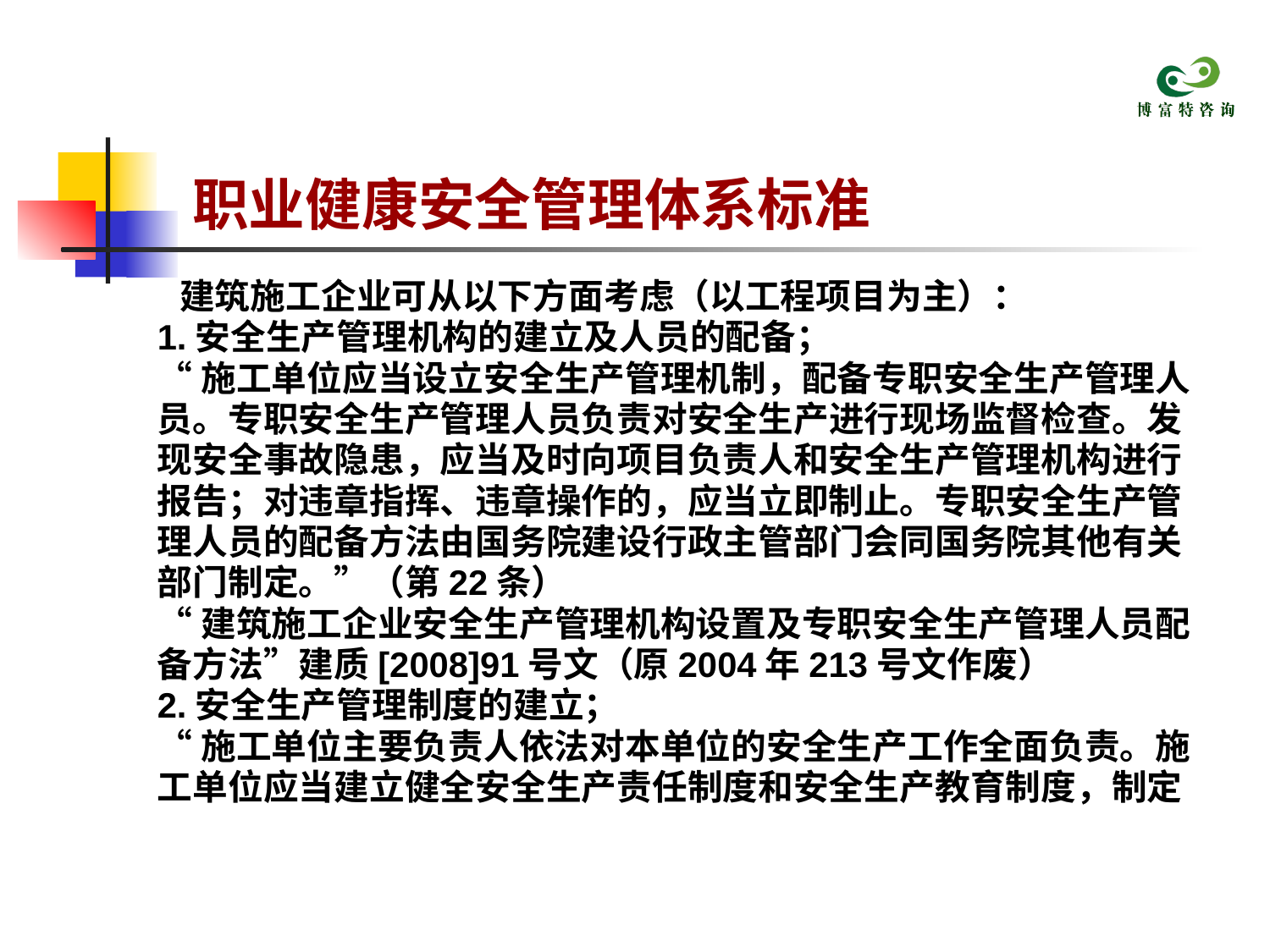

# 职业健康安全管理体系标准
      建筑施工企业可从以下方面考虑（以工程项目为主）：
1.安全生产管理机构的建立及人员的配备；
“施工单位应当设立安全生产管理机制，配备专职安全生产管理人
员。专职安全生产管理人员负责对安全生产进行现场监督检查。发
现安全事故隐患，应当及时向项目负责人和安全生产管理机构进行
报告；对违章指挥、违章操作的，应当立即制止。专职安全生产管
理人员的配备方法由国务院建设行政主管部门会同国务院其他有关
部门制定。”（第22条）
“建筑施工企业安全生产管理机构设置及专职安全生产管理人员配
备方法”建质[2008]91号文（原2004年213号文作废）
2.安全生产管理制度的建立；
“施工单位主要负责人依法对本单位的安全生产工作全面负责。施
工单位应当建立健全安全生产责任制度和安全生产教育制度，制定

34